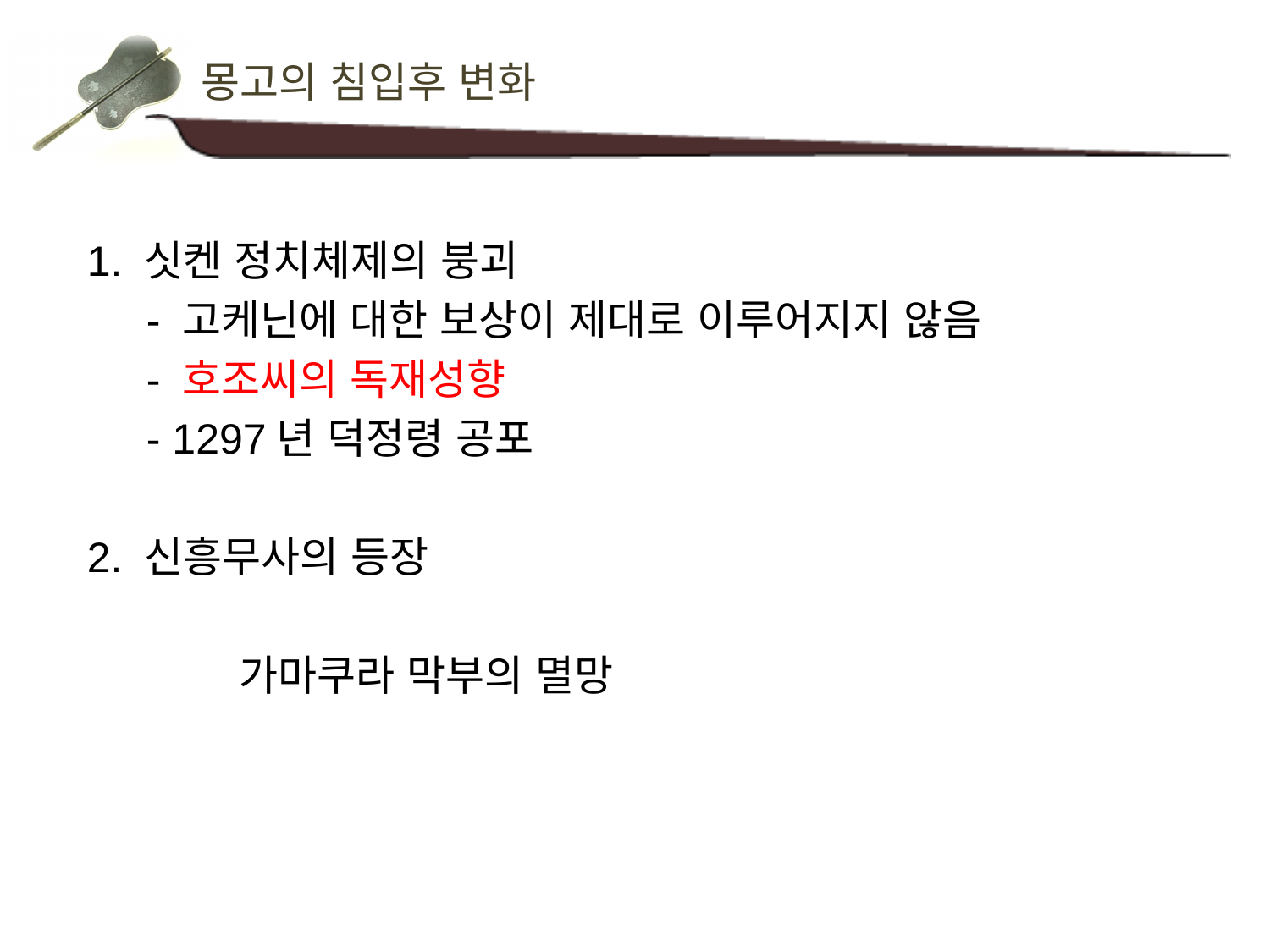

몽고의 침입후 변화

1. 싯켄 정치체제의 붕괴
     - 고케닌에 대한 보상이 제대로 이루어지지 않음
     - 호조씨의 독재성향
     - 1297년 덕정령 공포

2. 신흥무사의 등장

            가마쿠라 막부의 멸망